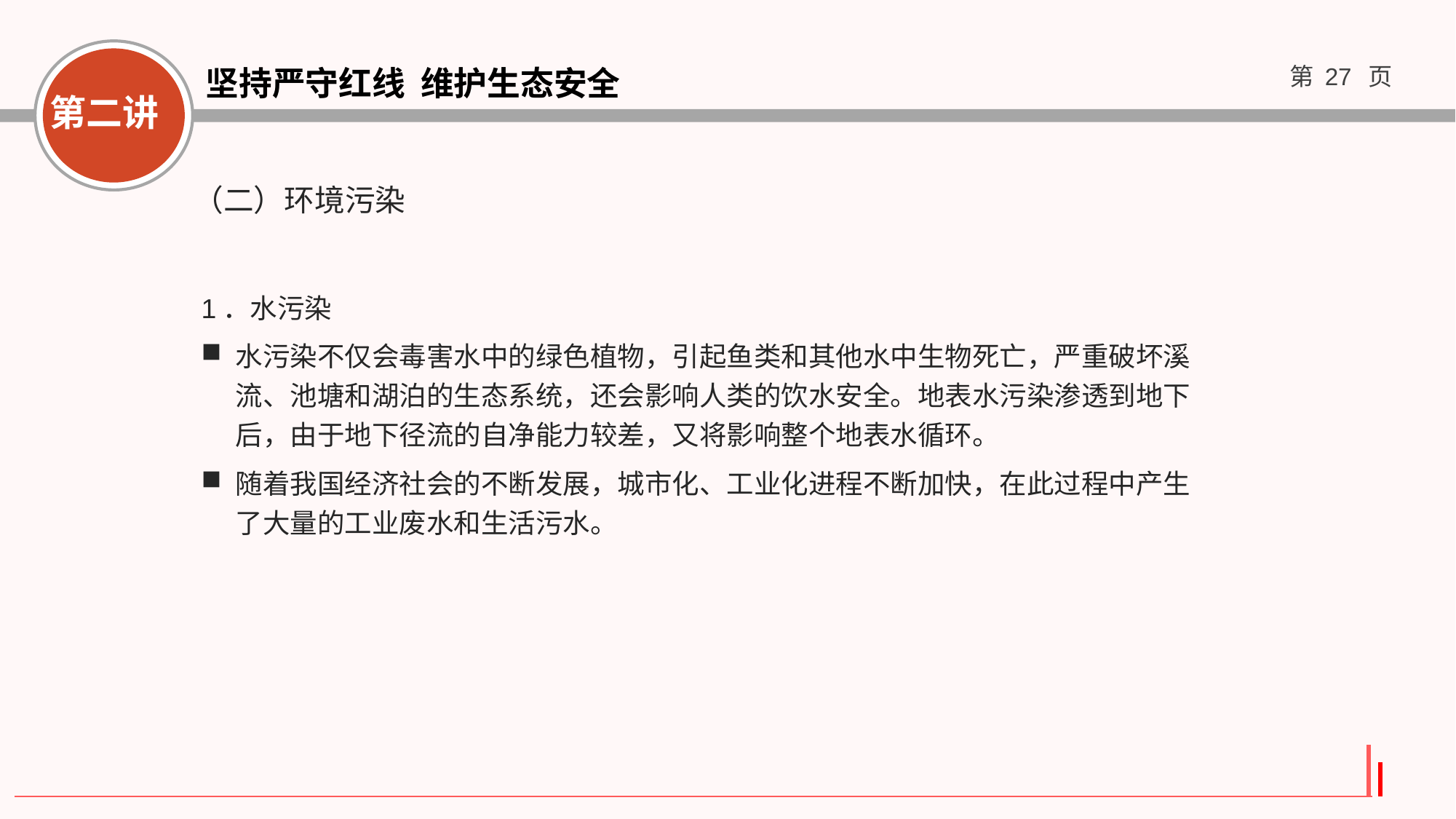

（二）环境污染
1．水污染
水污染不仅会毒害水中的绿色植物，引起鱼类和其他水中生物死亡，严重破坏溪流、池塘和湖泊的生态系统，还会影响人类的饮水安全。地表水污染渗透到地下后，由于地下径流的自净能力较差，又将影响整个地表水循环。
随着我国经济社会的不断发展，城市化、工业化进程不断加快，在此过程中产生了大量的工业废水和生活污水。